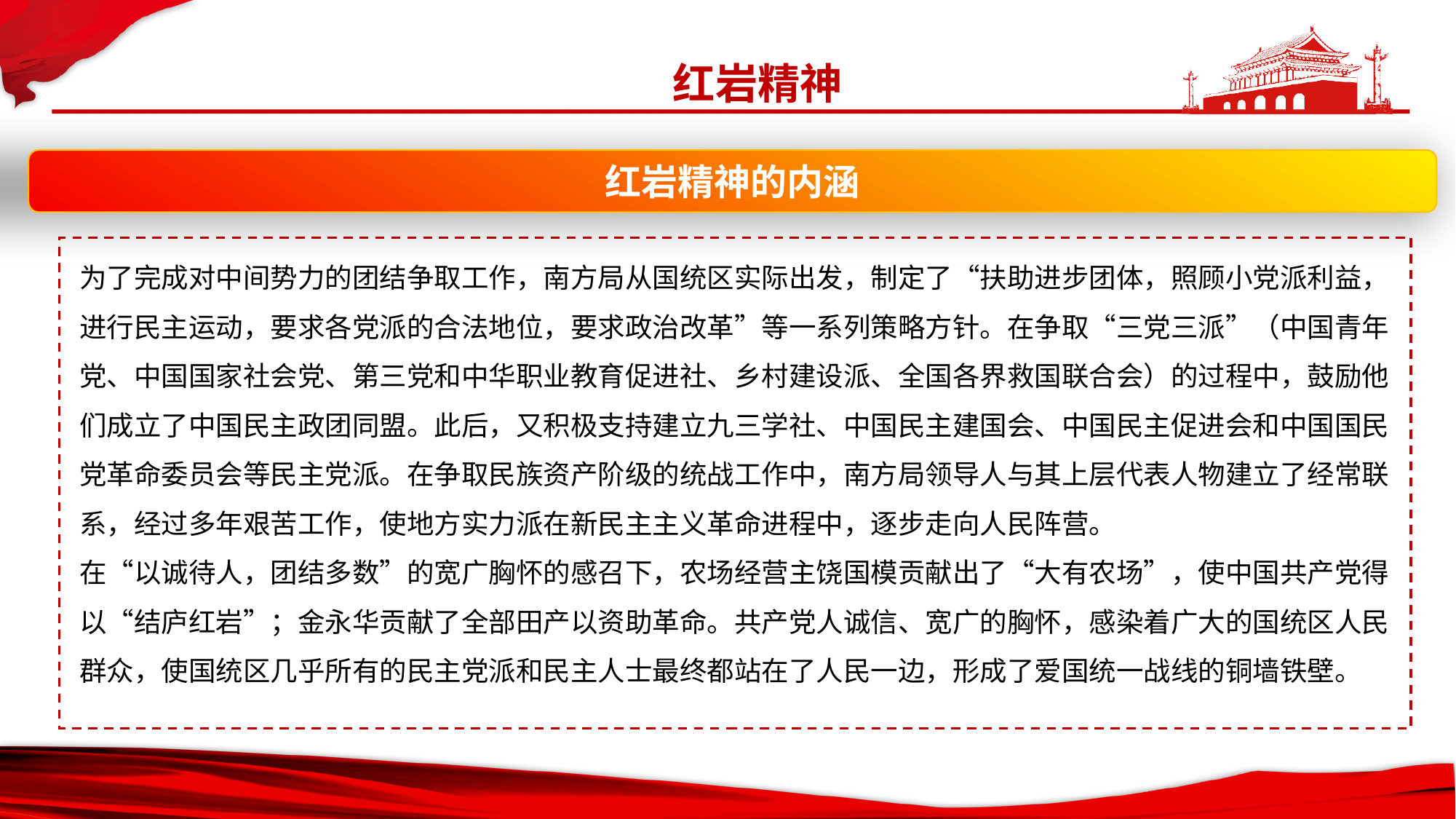

红岩精神
红岩精神的内涵

为了完成对中间势力的团结争取工作，南方局从国统区实际出发，制定了“扶助进步团体，照顾小党派利益，进行民主运动，要求各党派的合法地位，要求政治改革”等一系列策略方针。在争取“三党三派”（中国青年党、中国国家社会党、第三党和中华职业教育促进社、乡村建设派、全国各界救国联合会）的过程中，鼓励他们成立了中国民主政团同盟。此后，又积极支持建立九三学社、中国民主建国会、中国民主促进会和中国国民党革命委员会等民主党派。在争取民族资产阶级的统战工作中，南方局领导人与其上层代表人物建立了经常联系，经过多年艰苦工作，使地方实力派在新民主主义革命进程中，逐步走向人民阵营。
在“以诚待人，团结多数”的宽广胸怀的感召下，农场经营主饶国模贡献出了“大有农场”，使中国共产党得以“结庐红岩”；金永华贡献了全部田产以资助革命。共产党人诚信、宽广的胸怀，感染着广大的国统区人民群众，使国统区几乎所有的民主党派和民主人士最终都站在了人民一边，形成了爱国统一战线的铜墙铁壁。